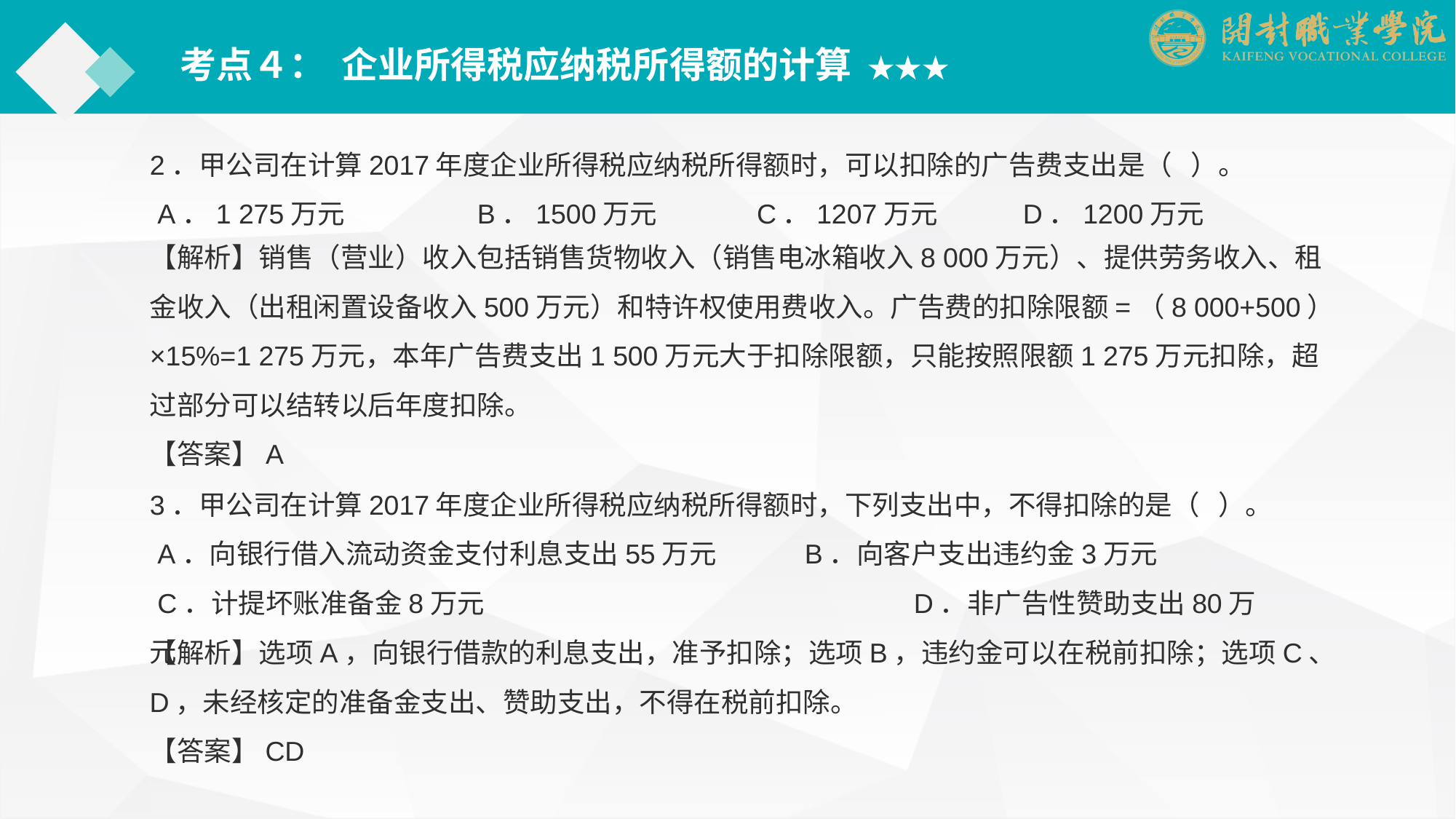

考点４：  企业所得税应纳税所得额的计算  ★★★
2．甲公司在计算2017年度企业所得税应纳税所得额时，可以扣除的广告费支出是（   ）。
 A．1 275万元		B．1500万元	　　C．1207万元	D．1200万元
【解析】销售（营业）收入包括销售货物收入（销售电冰箱收入8 000万元）、提供劳务收入、租金收入（出租闲置设备收入500万元）和特许权使用费收入。广告费的扣除限额=（8 000+500）×15%=1 275万元，本年广告费支出1 500万元大于扣除限额，只能按照限额1 275万元扣除，超过部分可以结转以后年度扣除。
【答案】A
3．甲公司在计算2017年度企业所得税应纳税所得额时，下列支出中，不得扣除的是（   ）。
 A．向银行借入流动资金支付利息支出55万元	B．向客户支出违约金3万元
 C．计提坏账准备金8万元				D．非广告性赞助支出80万元
【解析】选项A，向银行借款的利息支出，准予扣除；选项B，违约金可以在税前扣除；选项C、D，未经核定的准备金支出、赞助支出，不得在税前扣除。
【答案】CD